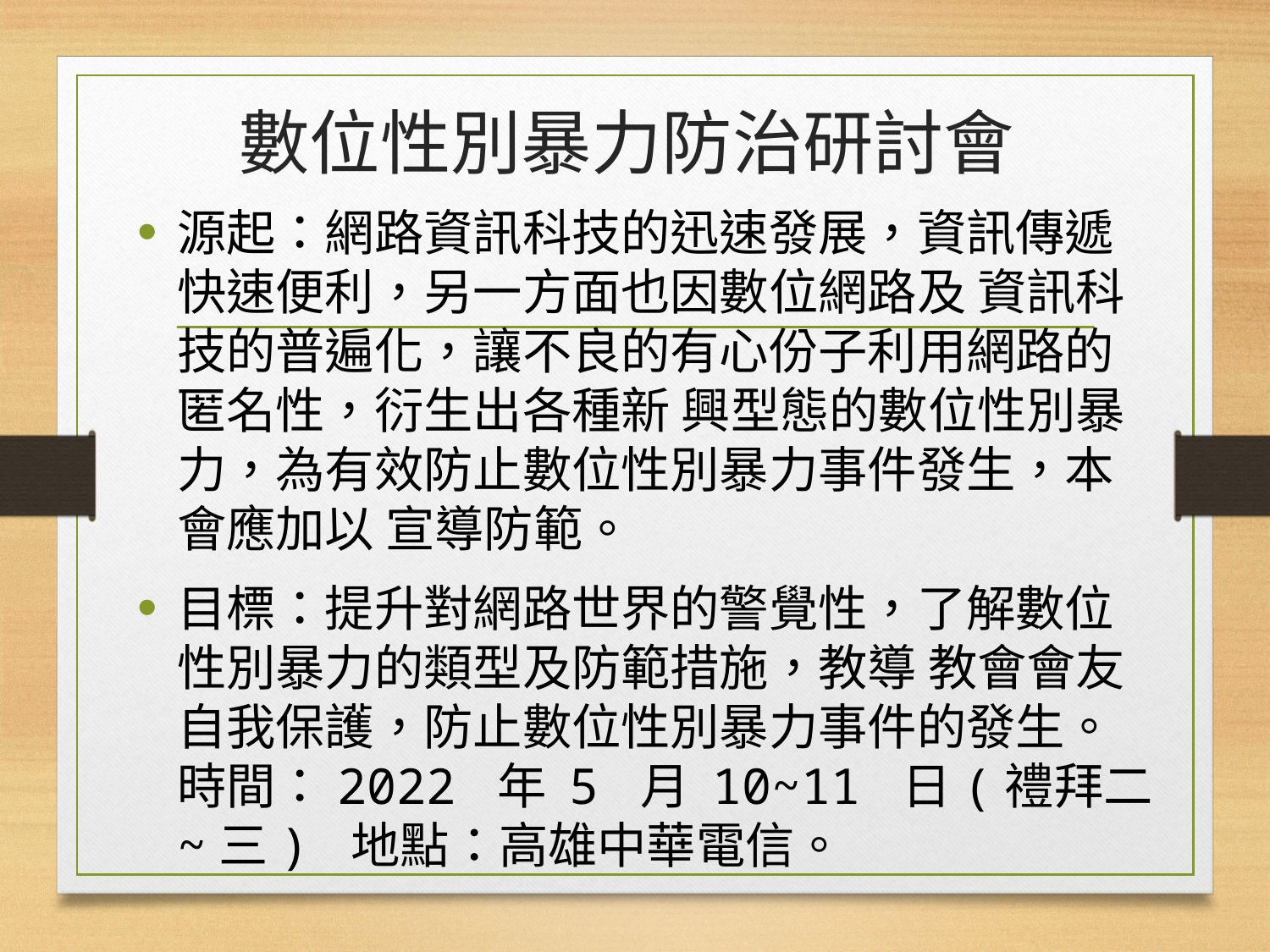

# 數位性別暴力防治研討會
源起：網路資訊科技的迅速發展，資訊傳遞快速便利，另一方面也因數位網路及 資訊科技的普遍化，讓不良的有心份子利用網路的匿名性，衍生出各種新 興型態的數位性別暴力，為有效防止數位性別暴力事件發生，本會應加以 宣導防範。
目標：提升對網路世界的警覺性，了解數位性別暴力的類型及防範措施，教導 教會會友自我保護，防止數位性別暴力事件的發生。 時間：2022 年 5 月 10~11 日(禮拜二~三) 地點：高雄中華電信。